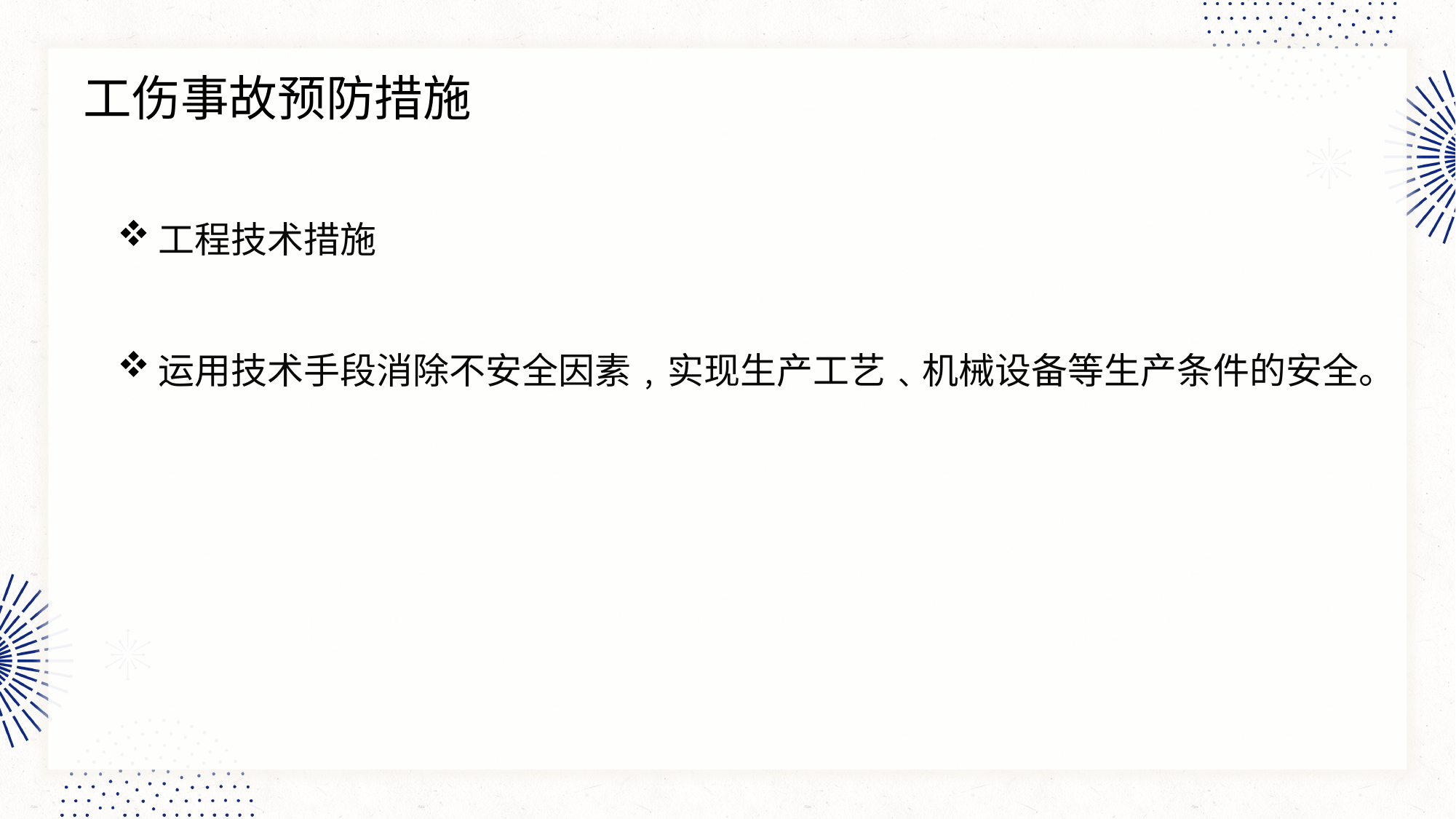

工伤事故预防措施
工程技术措施

运用技术手段消除不安全因素﹐实现生产工艺﹑机械设备等生产条件的安全。